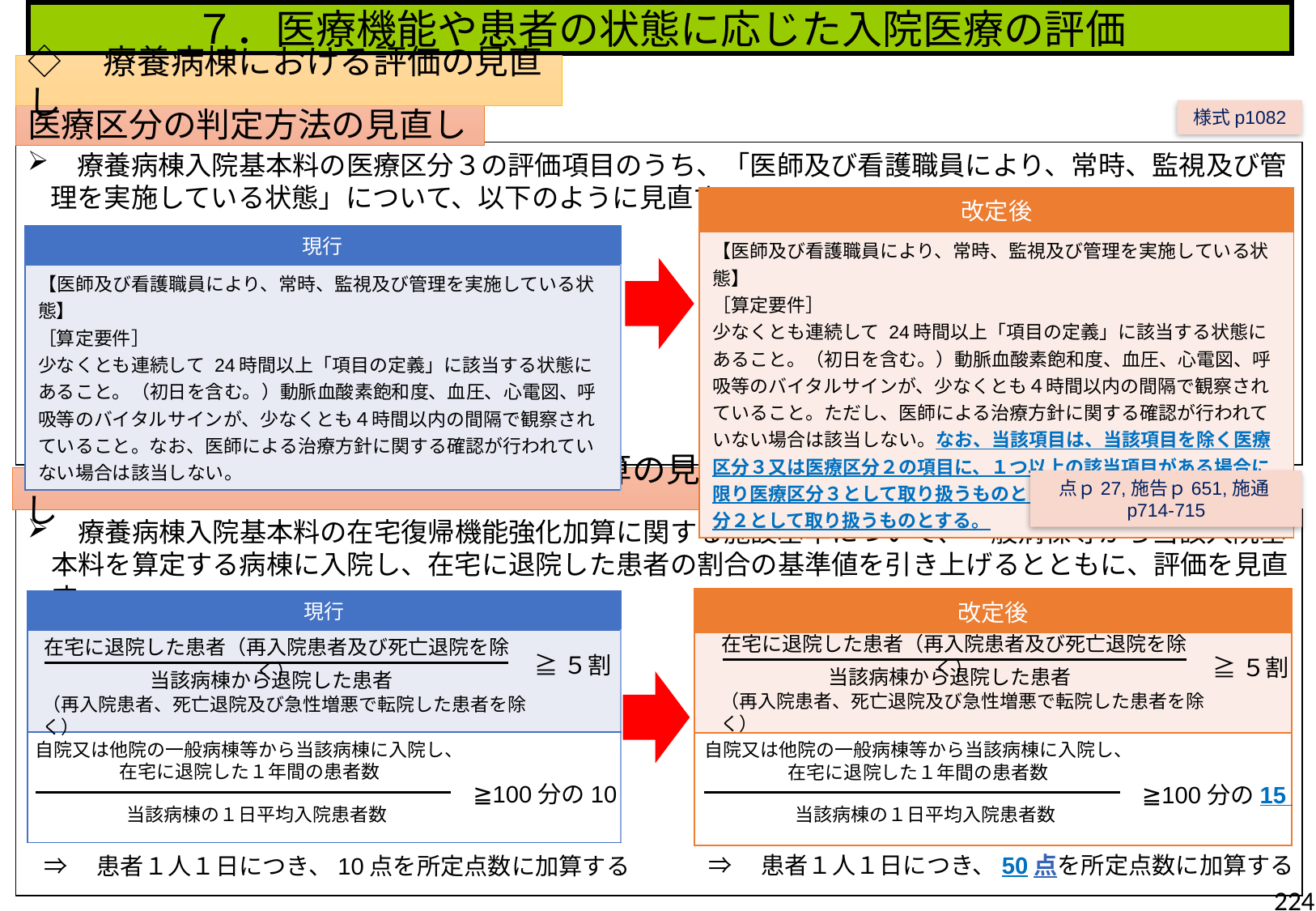

７．医療機能や患者の状態に応じた入院医療の評価
◇　療養病棟における評価の見直し
様式p1082
医療区分の判定方法の見直し
　療養病棟入院基本料の医療区分３の評価項目のうち、「医師及び看護職員により、常時、監視及び管理を実施している状態」について、以下のように見直す。

| 改定後 |
| --- |
| 【医師及び看護職員により、常時、監視及び管理を実施している状態】 ［算定要件］ 少なくとも連続して 24時間以上「項目の定義」に該当する状態にあること。（初日を含む。）動脈血酸素飽和度、血圧、心電図、呼吸等のバイタルサインが、少なくとも４時間以内の間隔で観察されていること。ただし、医師による治療方針に関する確認が行われていない場合は該当しない。なお、当該項目は、当該項目を除く医療区分３又は医療区分２の項目に、１つ以上の該当項目がある場合に限り医療区分３として取り扱うものとし、それ以外の場合は医療区分２として取り扱うものとする。 |
| 現行 |
| --- |
| 【医師及び看護職員により、常時、監視及び管理を実施している状態】 ［算定要件］ 少なくとも連続して 24時間以上「項目の定義」に該当する状態にあること。（初日を含む。）動脈血酸素飽和度、血圧、心電図、呼吸等のバイタルサインが、少なくとも４時間以内の間隔で観察されていること。なお、医師による治療方針に関する確認が行われていない場合は該当しない。 |

療養病棟における在宅復帰機能強化加算の見直し
点ｐ27,施告ｐ651,施通p714-715
　療養病棟入院基本料の在宅復帰機能強化加算に関する施設基準について、一般病棟等から当該入院基本料を算定する病棟に入院し、在宅に退院した患者の割合の基準値を引き上げるとともに、評価を見直す。

| 改定後 |
| --- |
|  |
|  |
| 現行 |
| --- |
|  |
|  |
在宅に退院した患者（再入院患者及び死亡退院を除く）
在宅に退院した患者（再入院患者及び死亡退院を除く）
≧５割
≧５割
当該病棟から退院した患者
当該病棟から退院した患者

（再入院患者、死亡退院及び急性増悪で転院した患者を除く）
（再入院患者、死亡退院及び急性増悪で転院した患者を除く）
自院又は他院の一般病棟等から当該病棟に入院し、
在宅に退院した１年間の患者数
自院又は他院の一般病棟等から当該病棟に入院し、
在宅に退院した１年間の患者数
≧100分の10
≧100分の15
当該病棟の１日平均入院患者数
当該病棟の１日平均入院患者数
⇒　患者１人１日につき、50点を所定点数に加算する
⇒　患者１人１日につき、10点を所定点数に加算する
224